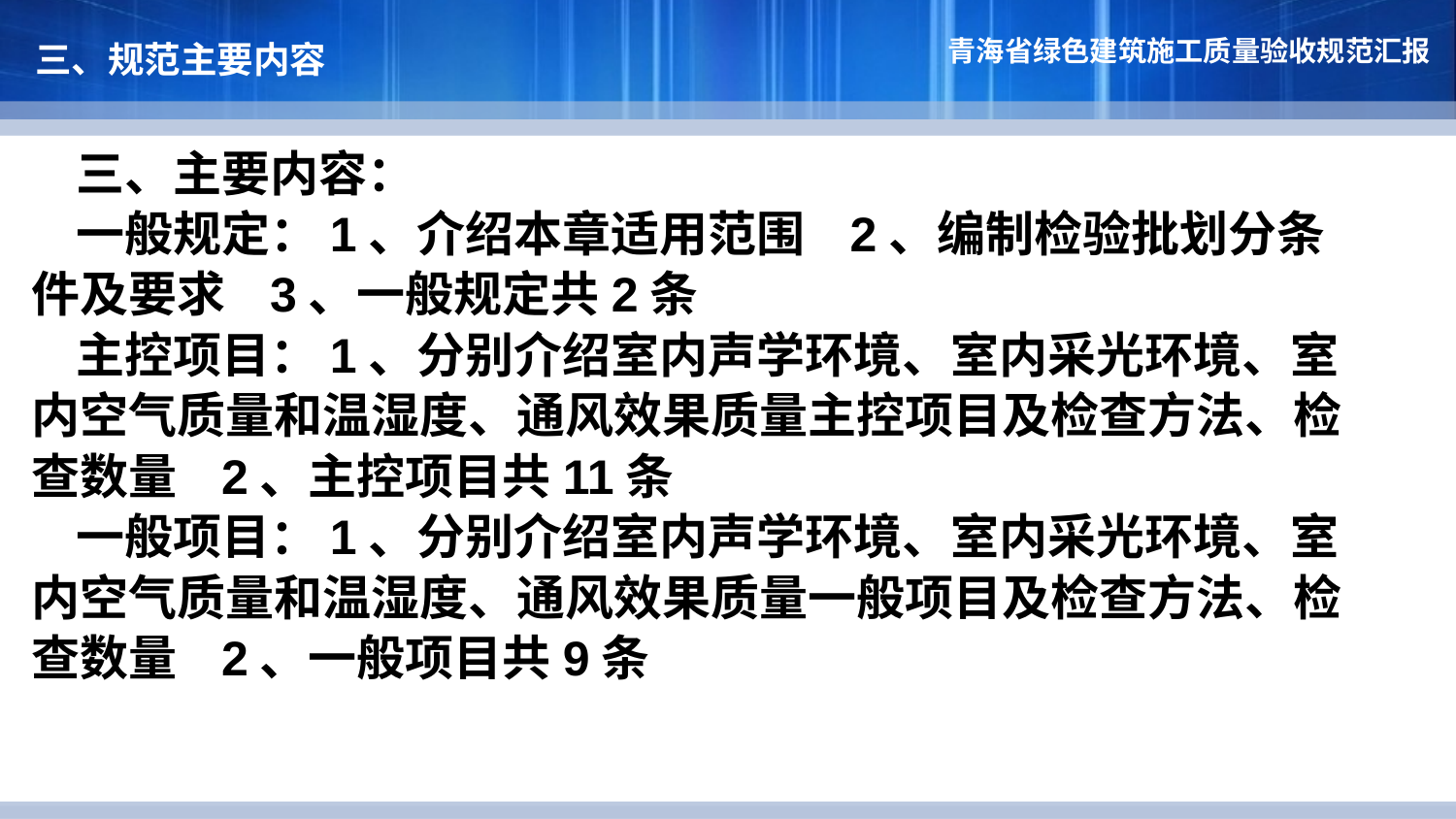

三、规范主要内容
   三、主要内容：
   一般规定：1、介绍本章适用范围   2、编制检验批划分条件及要求   3、一般规定共2条
   主控项目：1、分别介绍室内声学环境、室内采光环境、室内空气质量和温湿度、通风效果质量主控项目及检查方法、检查数量   2、主控项目共11条
   一般项目：1、分别介绍室内声学环境、室内采光环境、室内空气质量和温湿度、通风效果质量一般项目及检查方法、检查数量   2、一般项目共9条